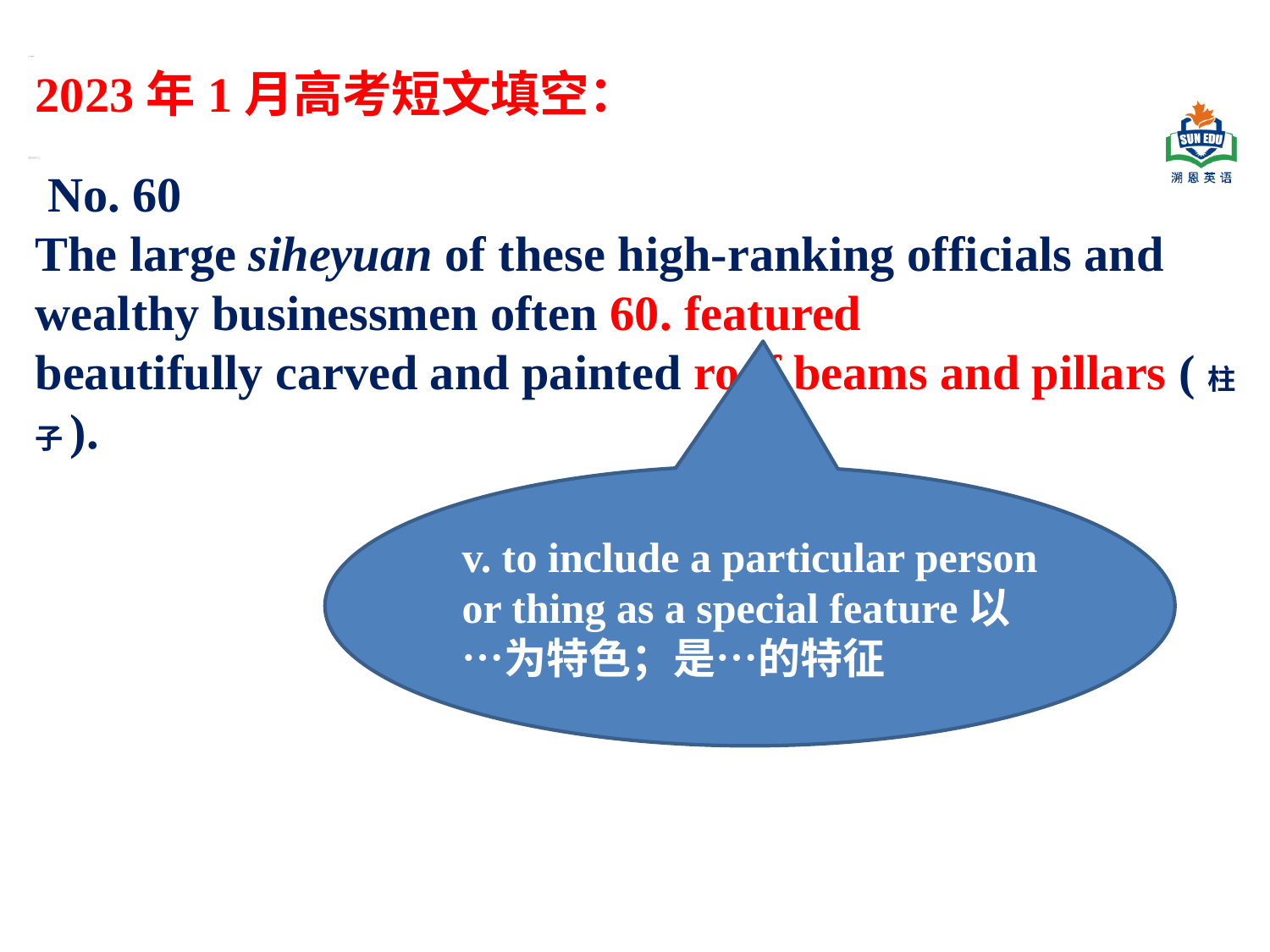

2023年1月高考短文填空：
 No. 60
The large siheyuan of these high-ranking officials and wealthy businessmen often 60. featured
beautifully carved and painted roof beams and pillars (柱子).
v. to include a particular person or thing as a special feature以…为特色；是…的特征